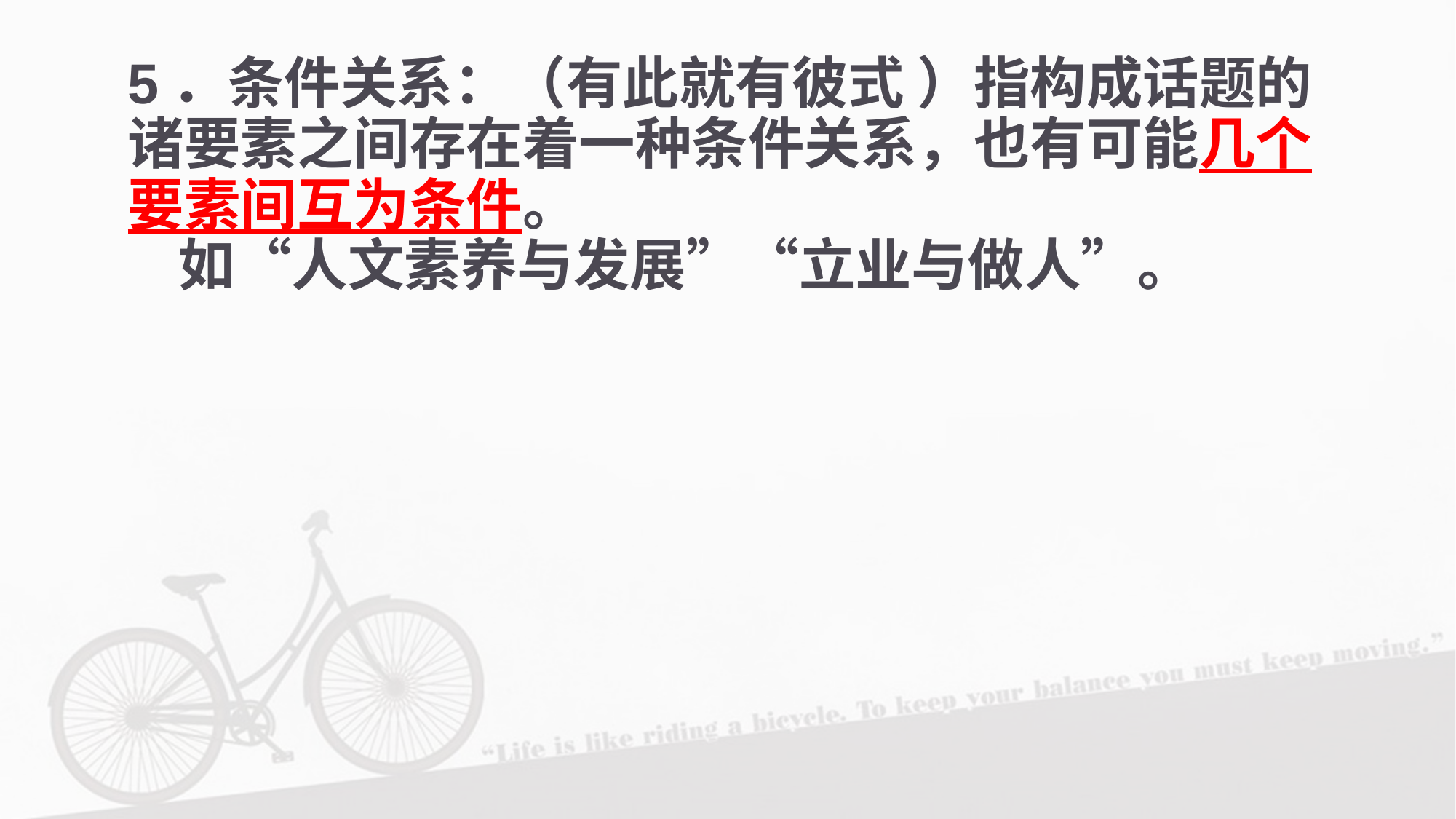

# 5．条件关系：（有此就有彼式 ）指构成话题的诸要素之间存在着一种条件关系，也有可能几个要素间互为条件。 如“人文素养与发展”“立业与做人”。